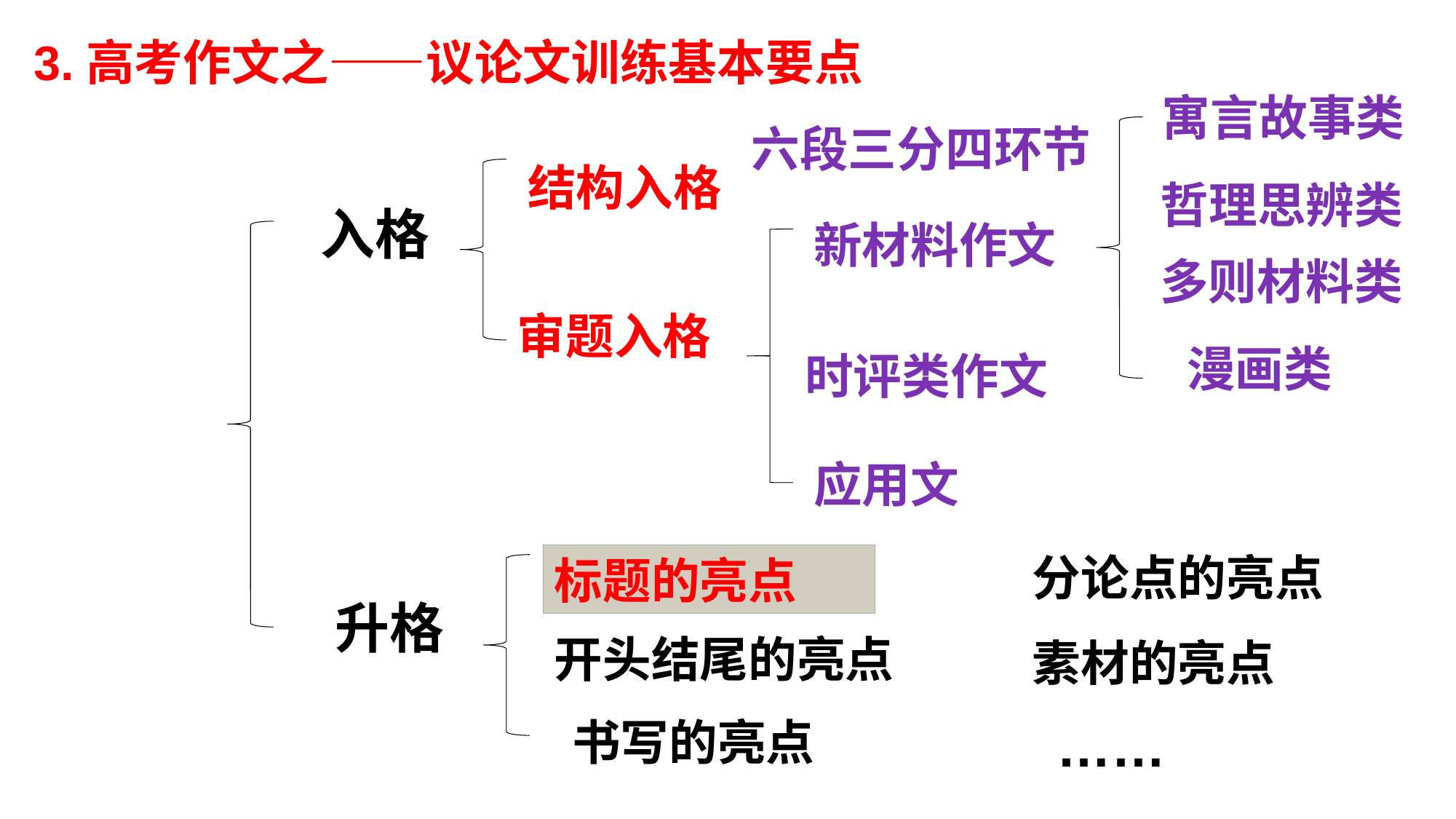

3.高考作文之——议论文训练基本要点
寓言故事类
六段三分四环节

结构入格

哲理思辨类
入格
新材料作文

多则材料类
审题入格
漫画类
时评类作文
应用文
分论点的亮点
标题的亮点

升格
开头结尾的亮点
素材的亮点
……
书写的亮点